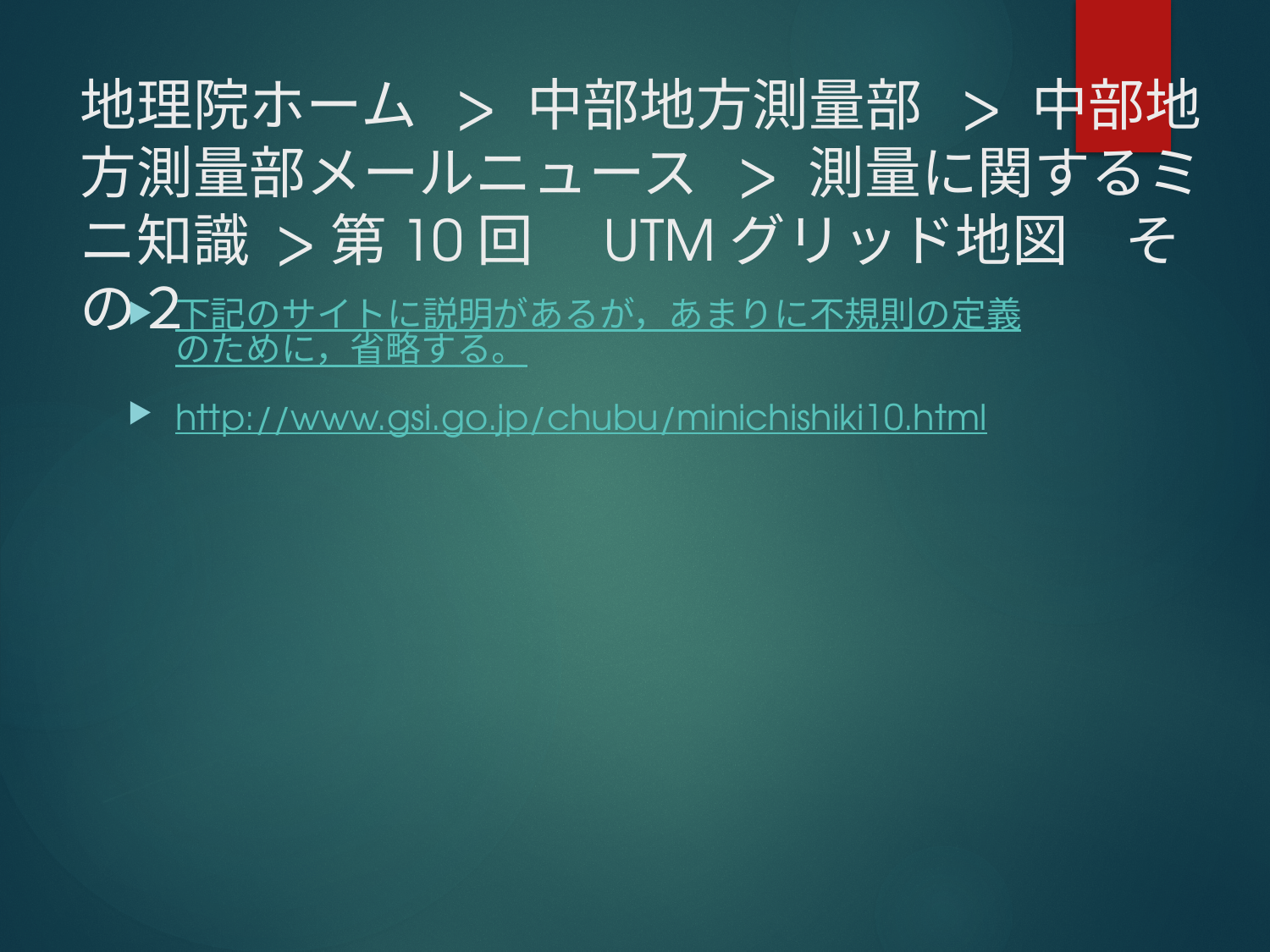

# 地理院ホーム  > 中部地方測量部  > 中部地方測量部メールニュース  > 測量に関するミニ知識 >第10回　UTMグリッド地図　その２
下記のサイトに説明があるが，あまりに不規則の定義のために，省略する。
http://www.gsi.go.jp/chubu/minichishiki10.html